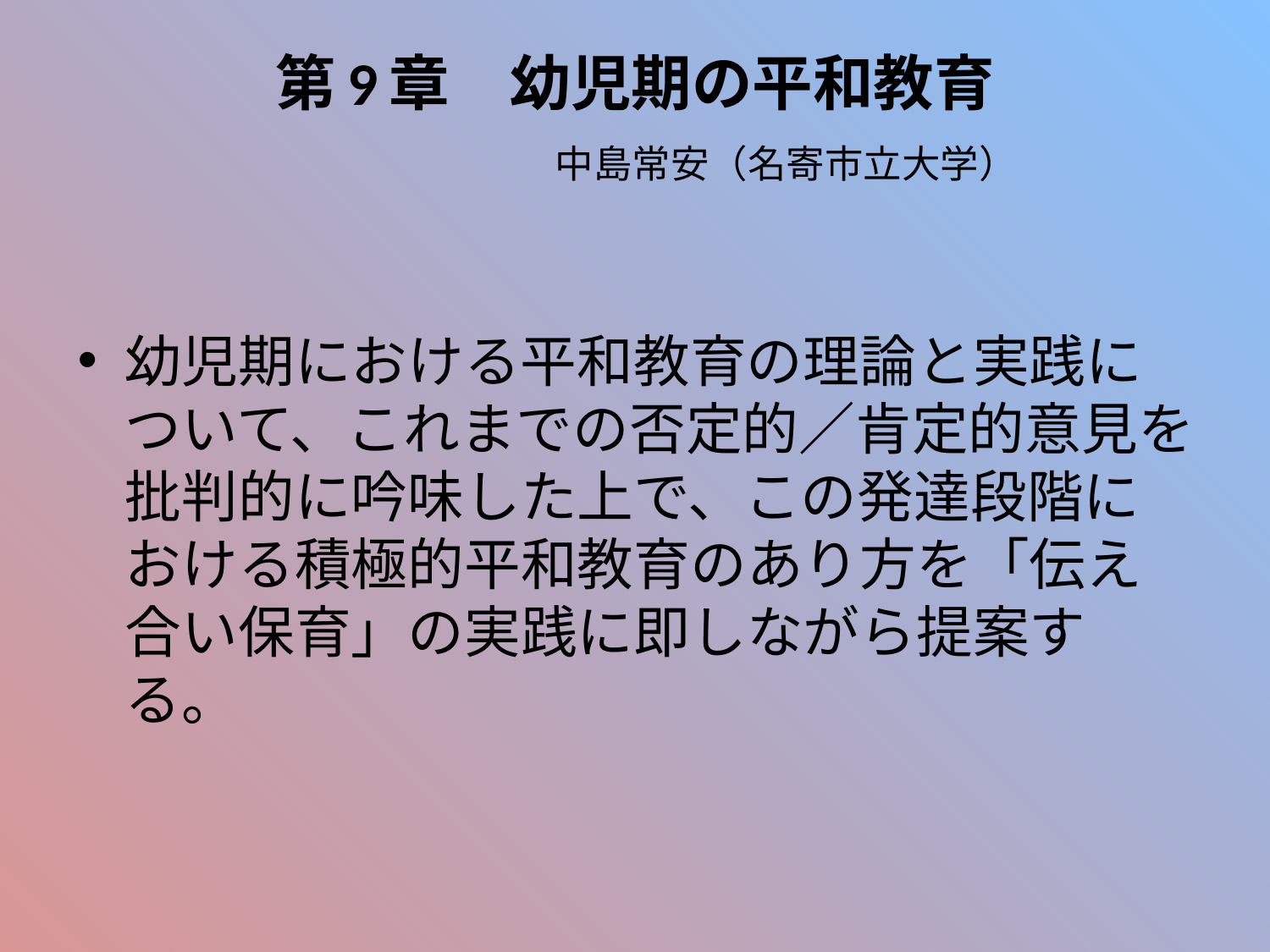

# 第9章　幼児期の平和教育 　　　　　中島常安（名寄市立大学）
幼児期における平和教育の理論と実践について、これまでの否定的／肯定的意見を批判的に吟味した上で、この発達段階における積極的平和教育のあり方を「伝え合い保育」の実践に即しながら提案する。